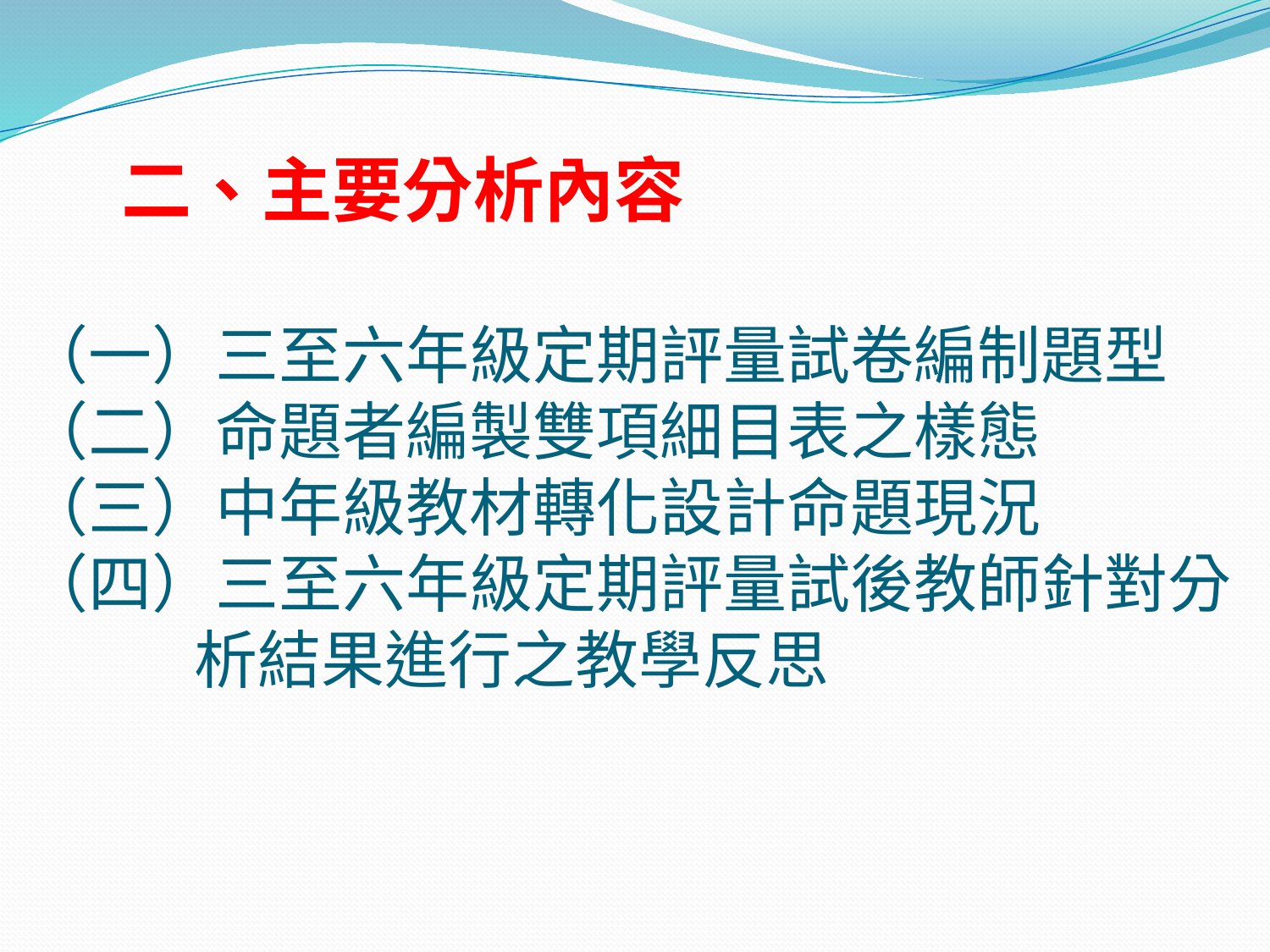

# 二、主要分析內容 （一）三至六年級定期評量試卷編制題型 （二）命題者編製雙項細目表之樣態 （三）中年級教材轉化設計命題現況 （四）三至六年級定期評量試後教師針對分 析結果進行之教學反思